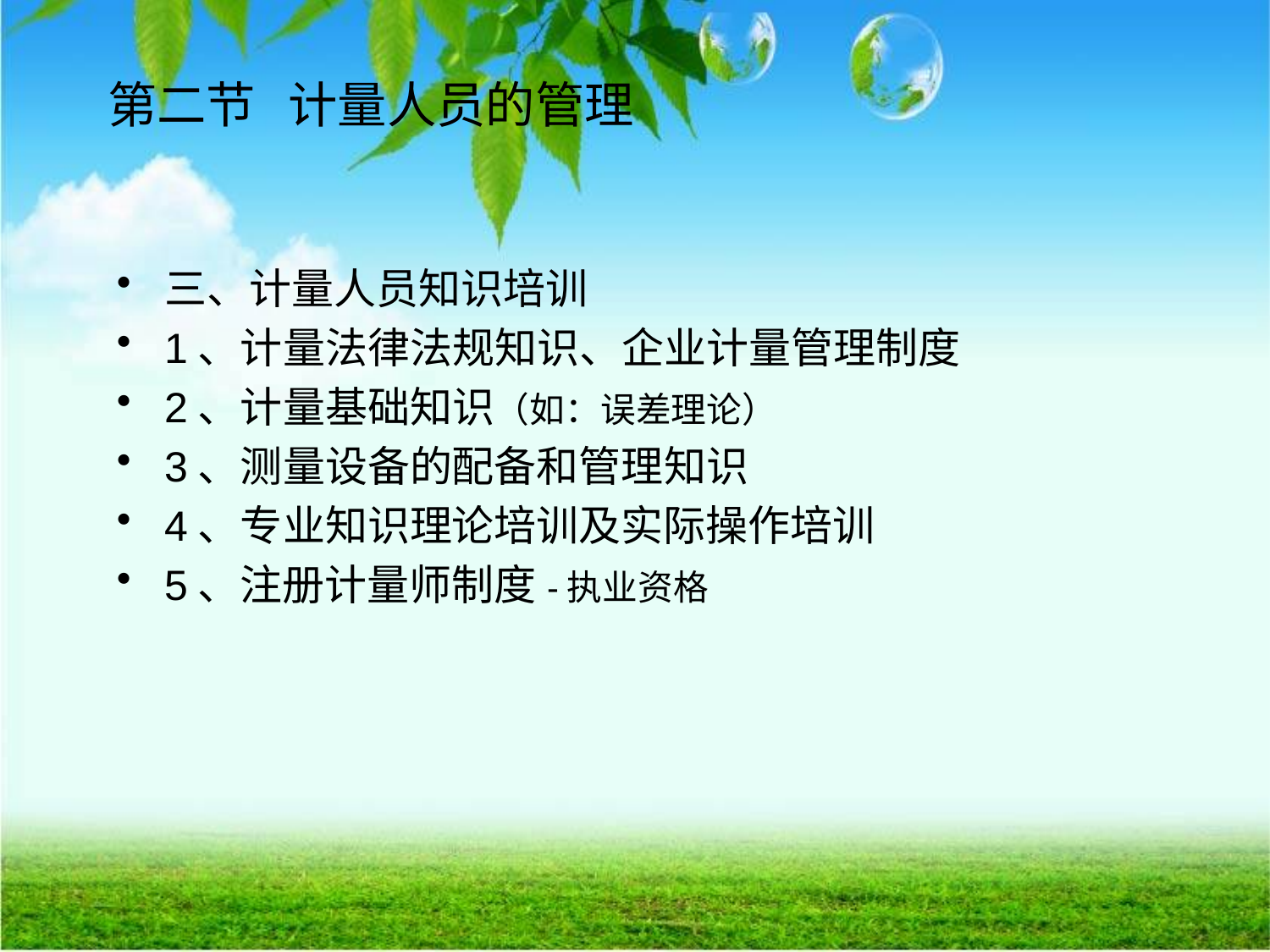

# 第二节   计量人员的管理
三、计量人员知识培训
1、计量法律法规知识、企业计量管理制度
2、计量基础知识（如：误差理论）
3、测量设备的配备和管理知识
4、专业知识理论培训及实际操作培训
5、注册计量师制度-执业资格